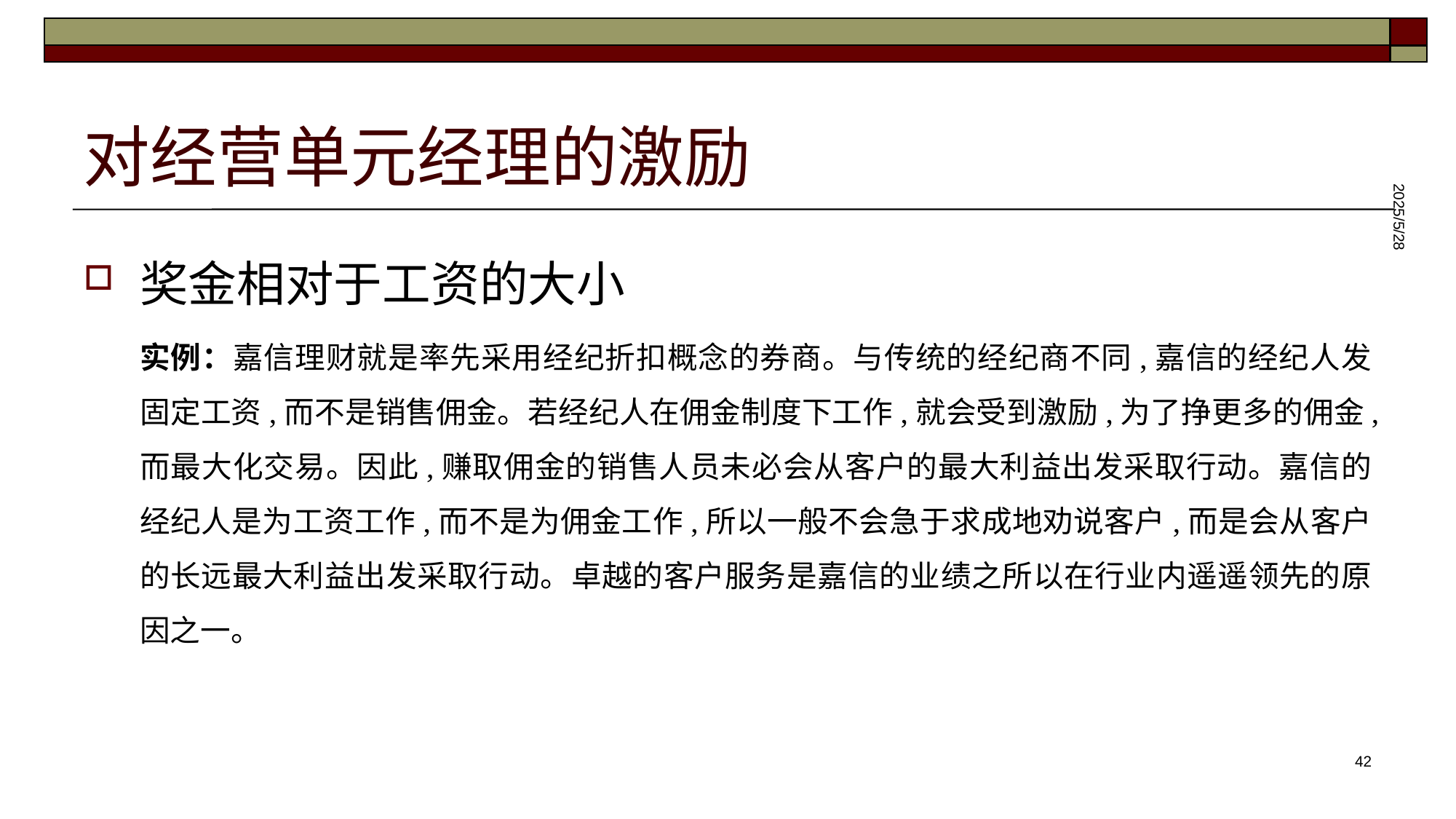

# 对经营单元经理的激励
2025/5/28
奖金相对于工资的大小
实例：嘉信理财就是率先采用经纪折扣概念的券商。与传统的经纪商不同,嘉信的经纪人发固定工资,而不是销售佣金。若经纪人在佣金制度下工作,就会受到激励,为了挣更多的佣金,而最大化交易。因此,赚取佣金的销售人员未必会从客户的最大利益出发采取行动。嘉信的经纪人是为工资工作,而不是为佣金工作,所以一般不会急于求成地劝说客户,而是会从客户的长远最大利益出发采取行动。卓越的客户服务是嘉信的业绩之所以在行业内遥遥领先的原因之一。

42